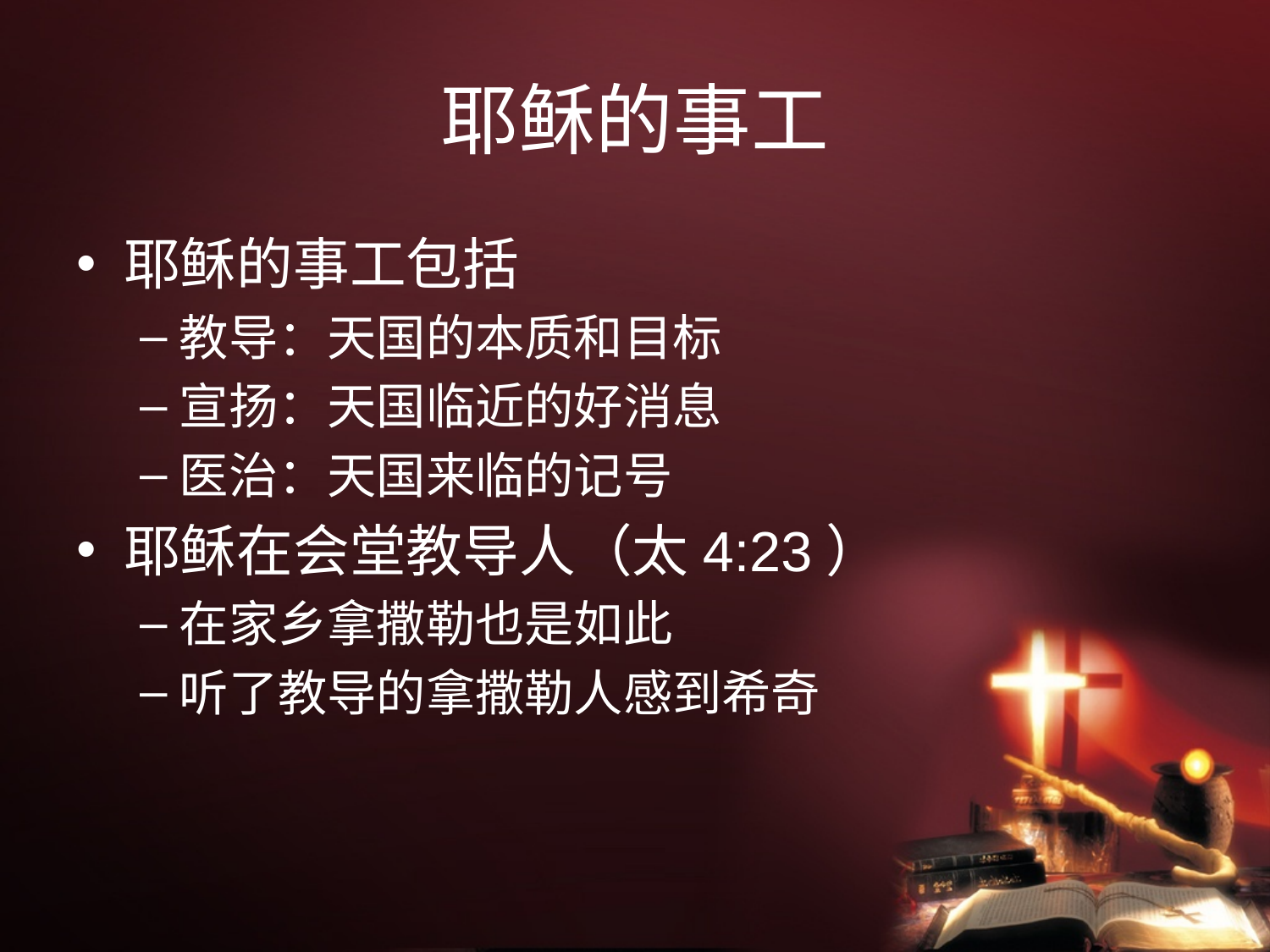

# 耶稣的事工
耶稣的事工包括
教导：天国的本质和目标
宣扬：天国临近的好消息
医治：天国来临的记号
耶稣在会堂教导人（太4:23）
在家乡拿撒勒也是如此
听了教导的拿撒勒人感到希奇